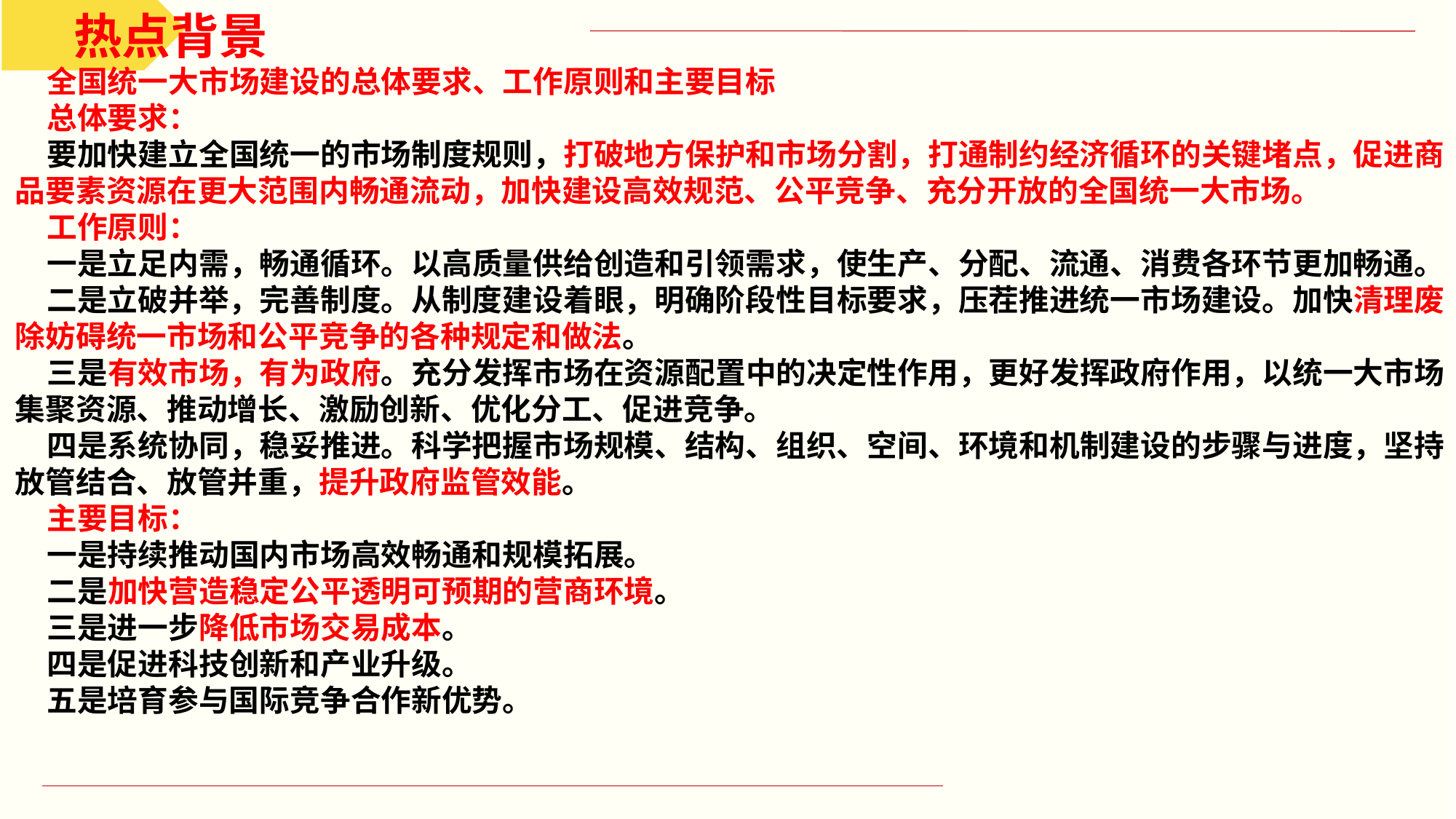

热点背景
全国统一大市场建设的总体要求、工作原则和主要目标
总体要求：
要加快建立全国统一的市场制度规则，打破地方保护和市场分割，打通制约经济循环的关键堵点，促进商品要素资源在更大范围内畅通流动，加快建设高效规范、公平竞争、充分开放的全国统一大市场。
工作原则：
一是立足内需，畅通循环。以高质量供给创造和引领需求，使生产、分配、流通、消费各环节更加畅通。
二是立破并举，完善制度。从制度建设着眼，明确阶段性目标要求，压茬推进统一市场建设。加快清理废除妨碍统一市场和公平竞争的各种规定和做法。
三是有效市场，有为政府。充分发挥市场在资源配置中的决定性作用，更好发挥政府作用，以统一大市场集聚资源、推动增长、激励创新、优化分工、促进竞争。
四是系统协同，稳妥推进。科学把握市场规模、结构、组织、空间、环境和机制建设的步骤与进度，坚持放管结合、放管并重，提升政府监管效能。
主要目标：
一是持续推动国内市场高效畅通和规模拓展。
二是加快营造稳定公平透明可预期的营商环境。
三是进一步降低市场交易成本。
四是促进科技创新和产业升级。
五是培育参与国际竞争合作新优势。